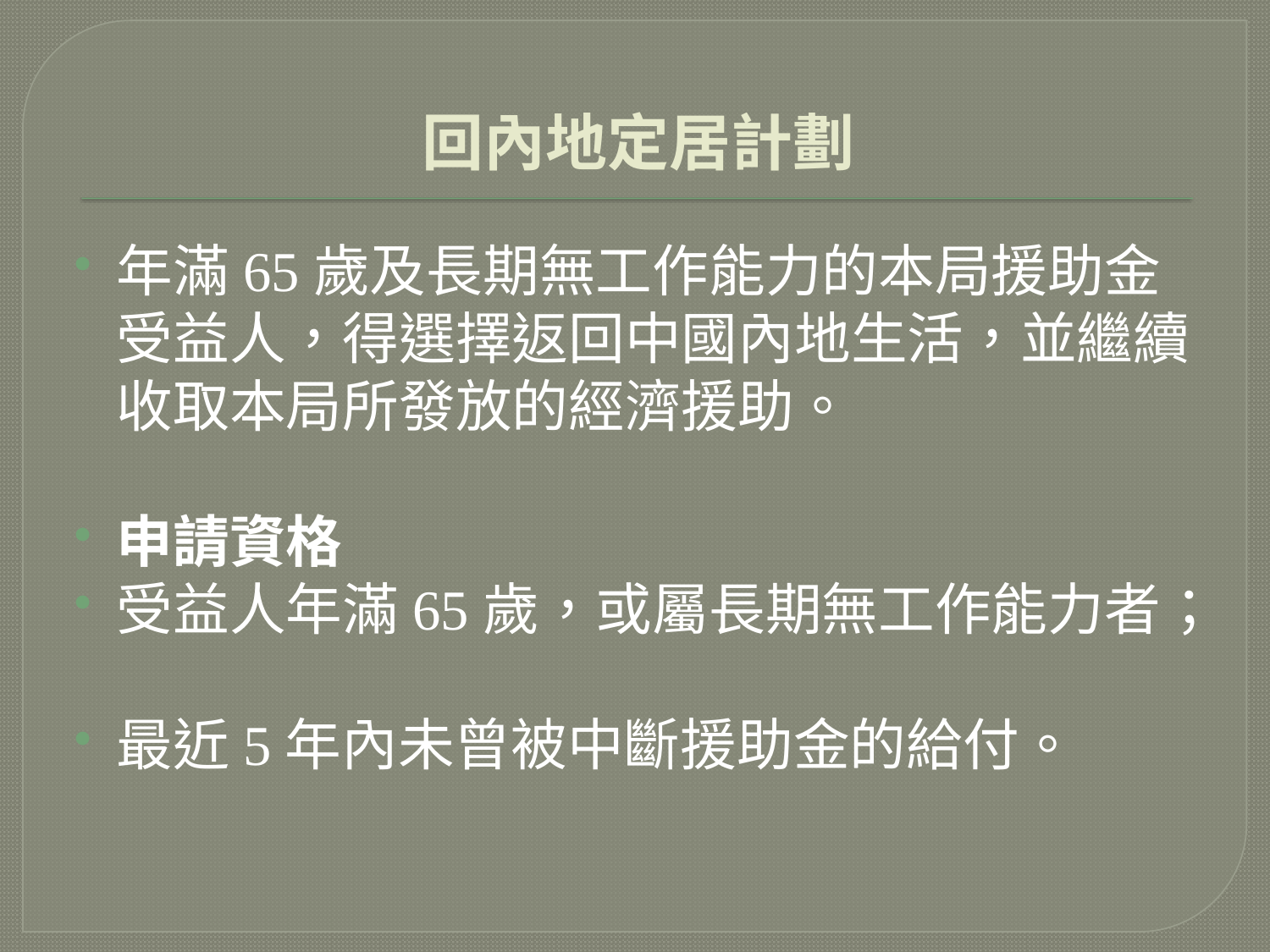

# 回內地定居計劃
年滿65歲及長期無工作能力的本局援助金受益人，得選擇返回中國內地生活，並繼續收取本局所發放的經濟援助。
申請資格
受益人年滿65歲，或屬長期無工作能力者；
最近5年內未曾被中斷援助金的給付。